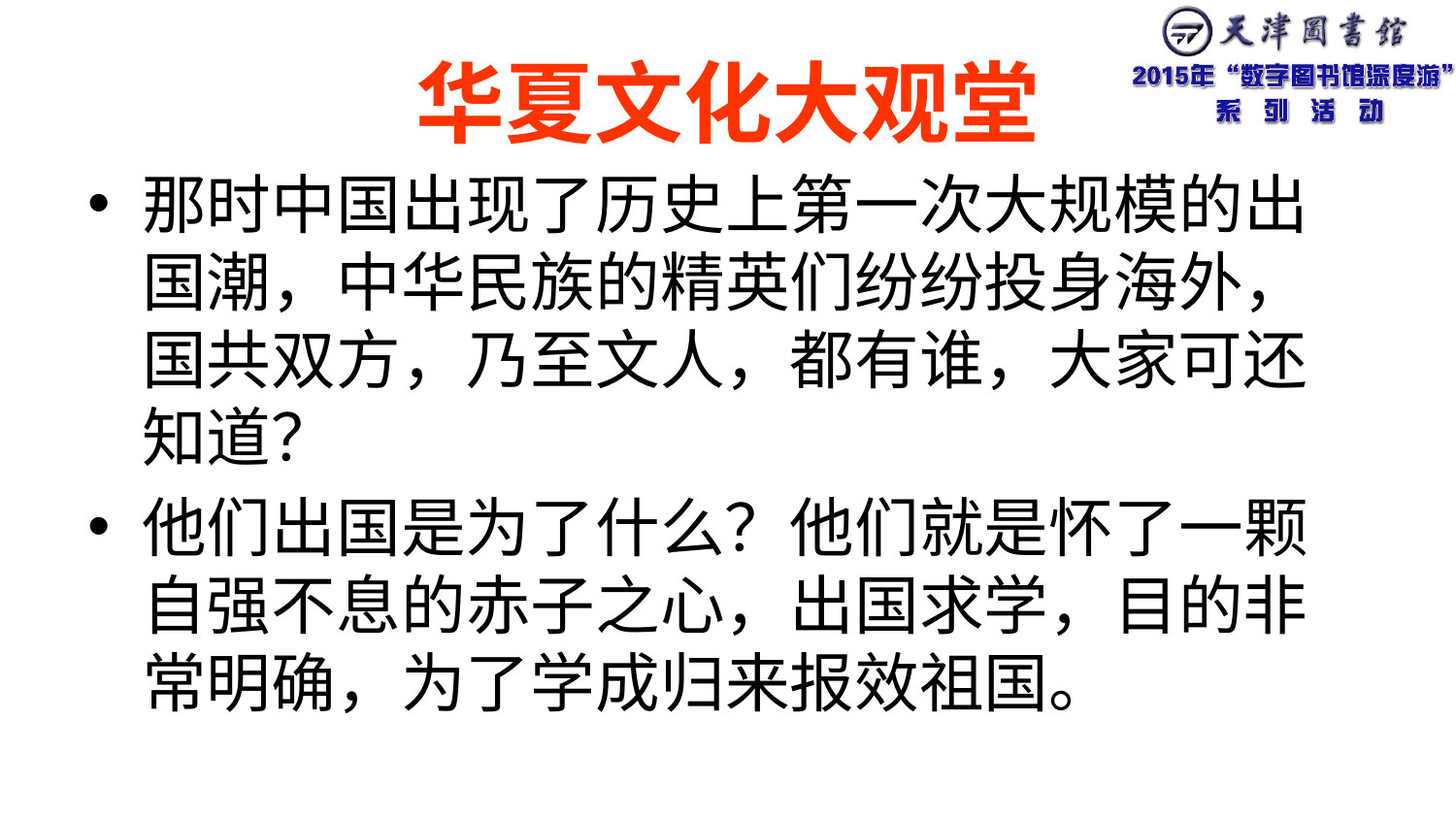

# 华夏文化大观堂
那时中国出现了历史上第一次大规模的出国潮，中华民族的精英们纷纷投身海外，国共双方，乃至文人，都有谁，大家可还知道？
他们出国是为了什么？他们就是怀了一颗自强不息的赤子之心，出国求学，目的非常明确，为了学成归来报效祖国。